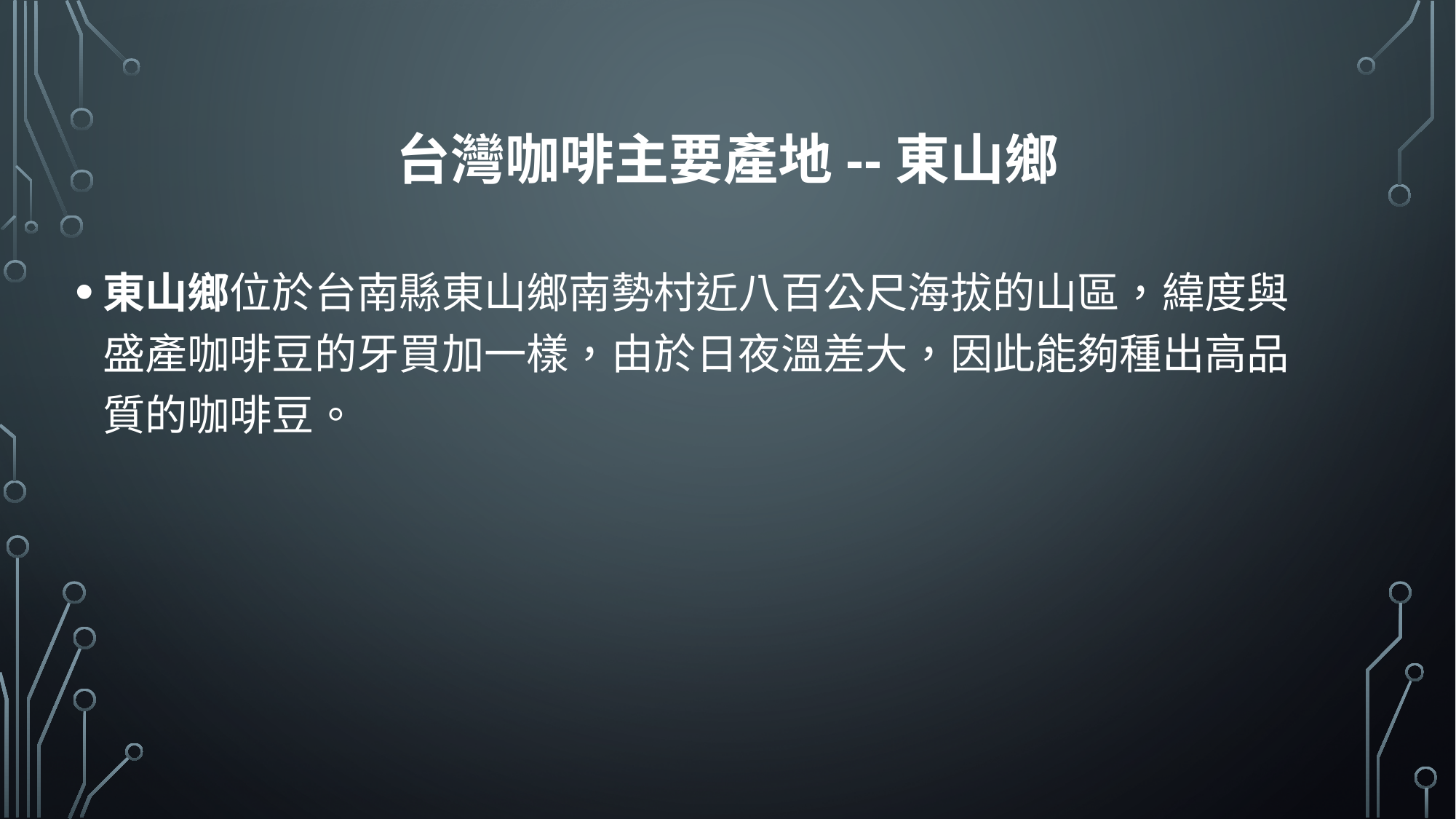

# 台灣咖啡主要產地--東山鄉
東山鄉位於台南縣東山鄉南勢村近八百公尺海拔的山區，緯度與盛產咖啡豆的牙買加一樣，由於日夜溫差大，因此能夠種出高品質的咖啡豆。